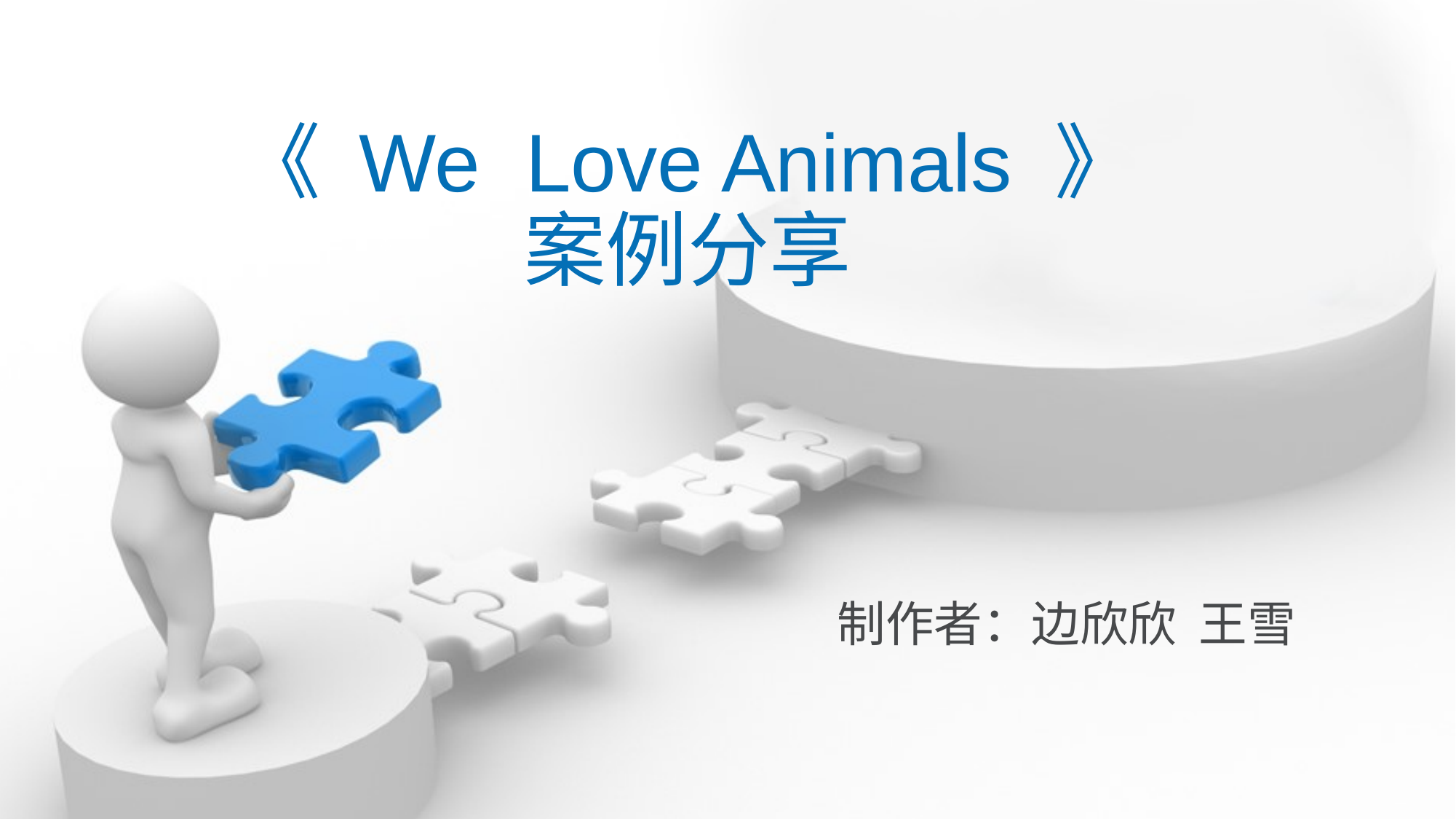

# 《 We  Love Animals 》 案例分享
制作者：边欣欣  王雪